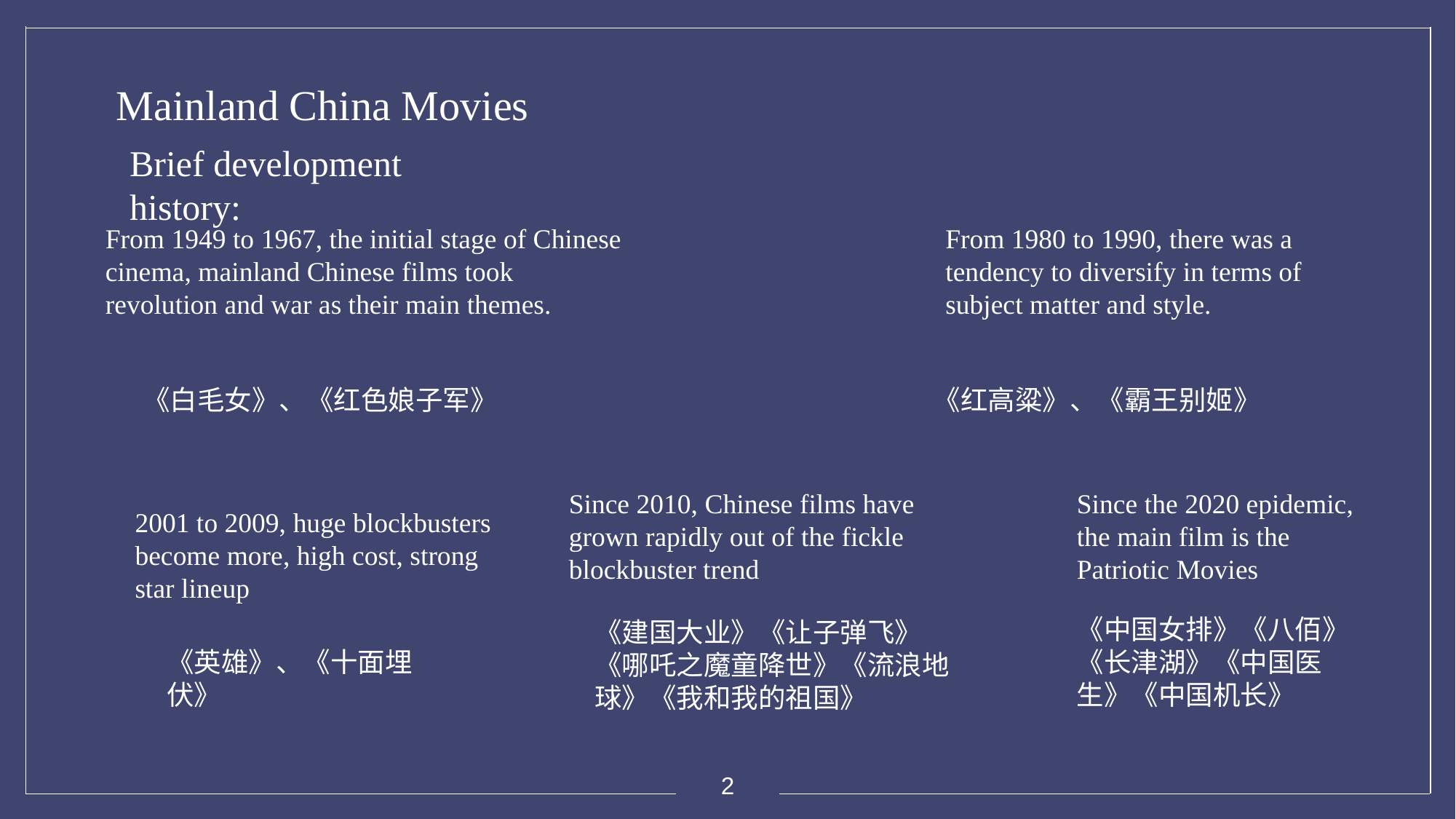

2
Mainland China Movies
Brief development history:
From 1949 to 1967, the initial stage of Chinese cinema, mainland Chinese films took revolution and war as their main themes.
From 1980 to 1990, there was a tendency to diversify in terms of subject matter and style.
《白毛女》、《红色娘子军》
《红高粱》、《霸王别姬》
Since 2010, Chinese films have grown rapidly out of the fickle blockbuster trend
Since the 2020 epidemic, the main film is the Patriotic Movies
2001 to 2009, huge blockbusters become more, high cost, strong star lineup
《中国女排》《八佰》《长津湖》《中国医生》《中国机长》
《建国大业》《让子弹飞》
《哪吒之魔童降世》《流浪地球》《我和我的祖国》
《英雄》、《十面埋伏》